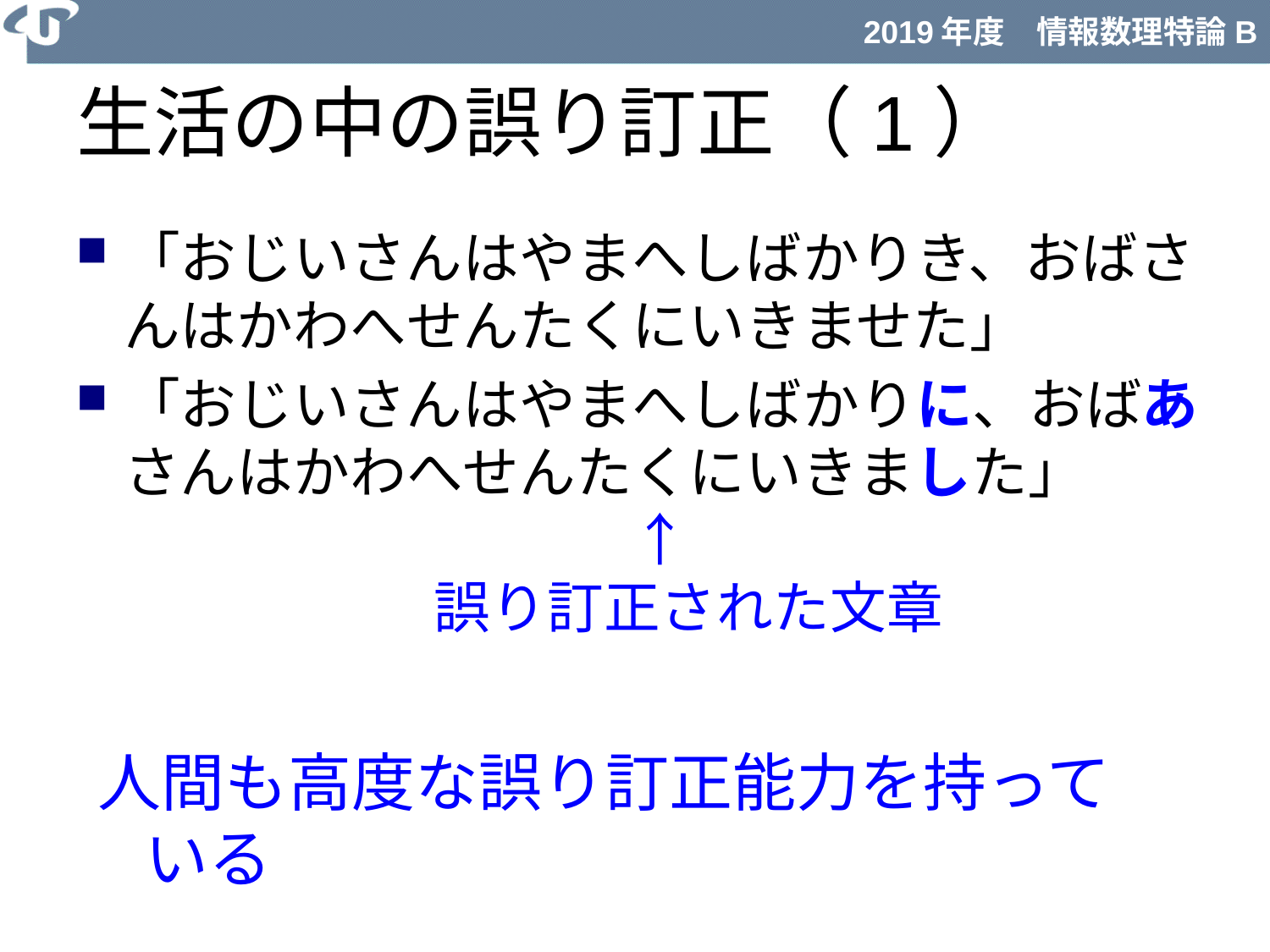

# 生活の中の誤り訂正（1）
「おじいさんはやまへしばかりき、おばさんはかわへせんたくにいきませた」
「おじいさんはやまへしばかりに、おばあさんはかわへせんたくにいきました」
				↑
		　誤り訂正された文章
人間も高度な誤り訂正能力を持っている